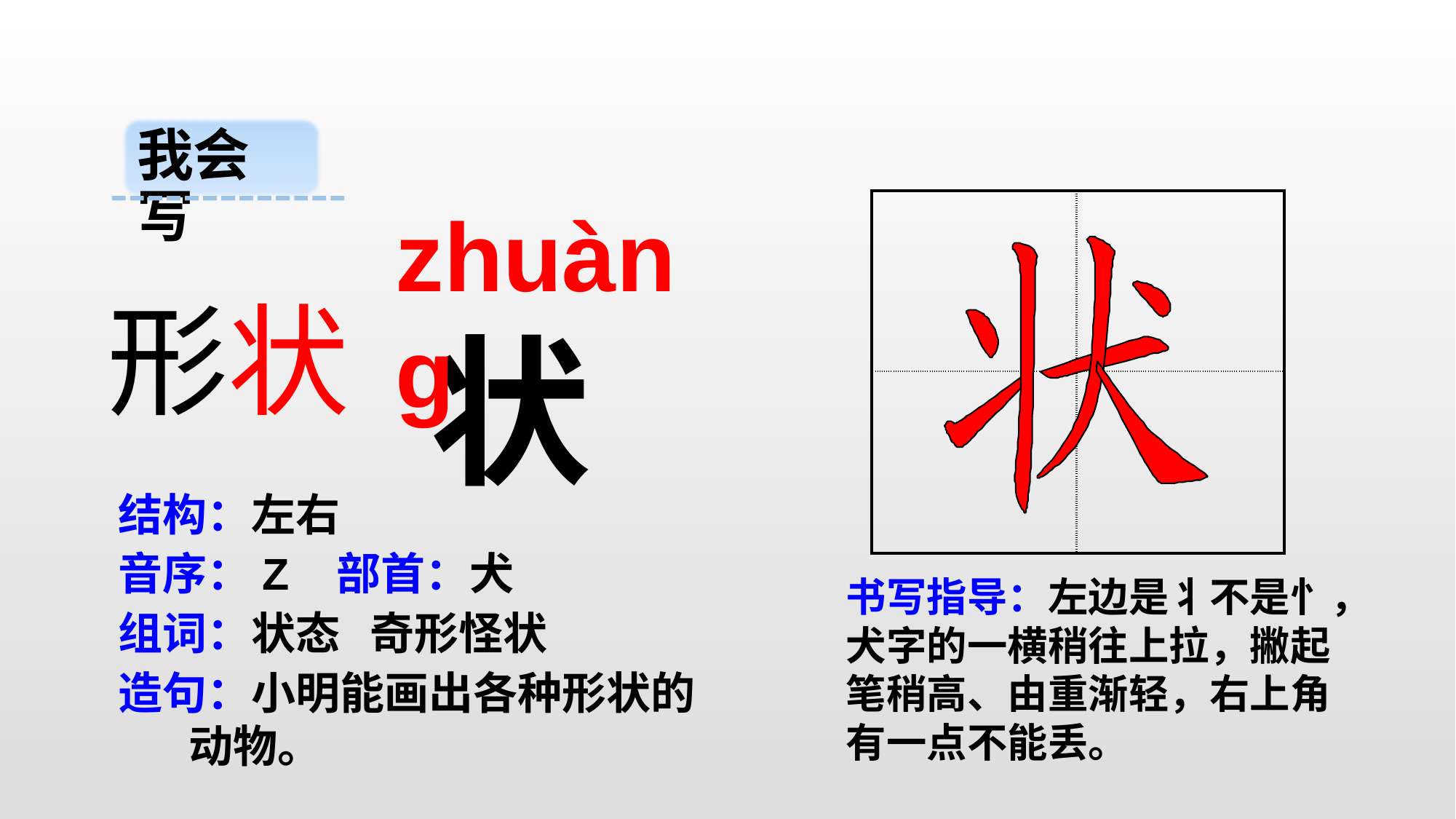

我会写

zhuàng
|  |  |
| --- | --- |
|  |  |

形状

状

结构：左右
音序：Z   部首：犬
书写指导：左边是丬不是忄，犬字的一横稍往上拉，撇起笔稍高、由重渐轻，右上角有一点不能丢。
组词：状态   奇形怪状
造句：小明能画出各种形状的
      动物。